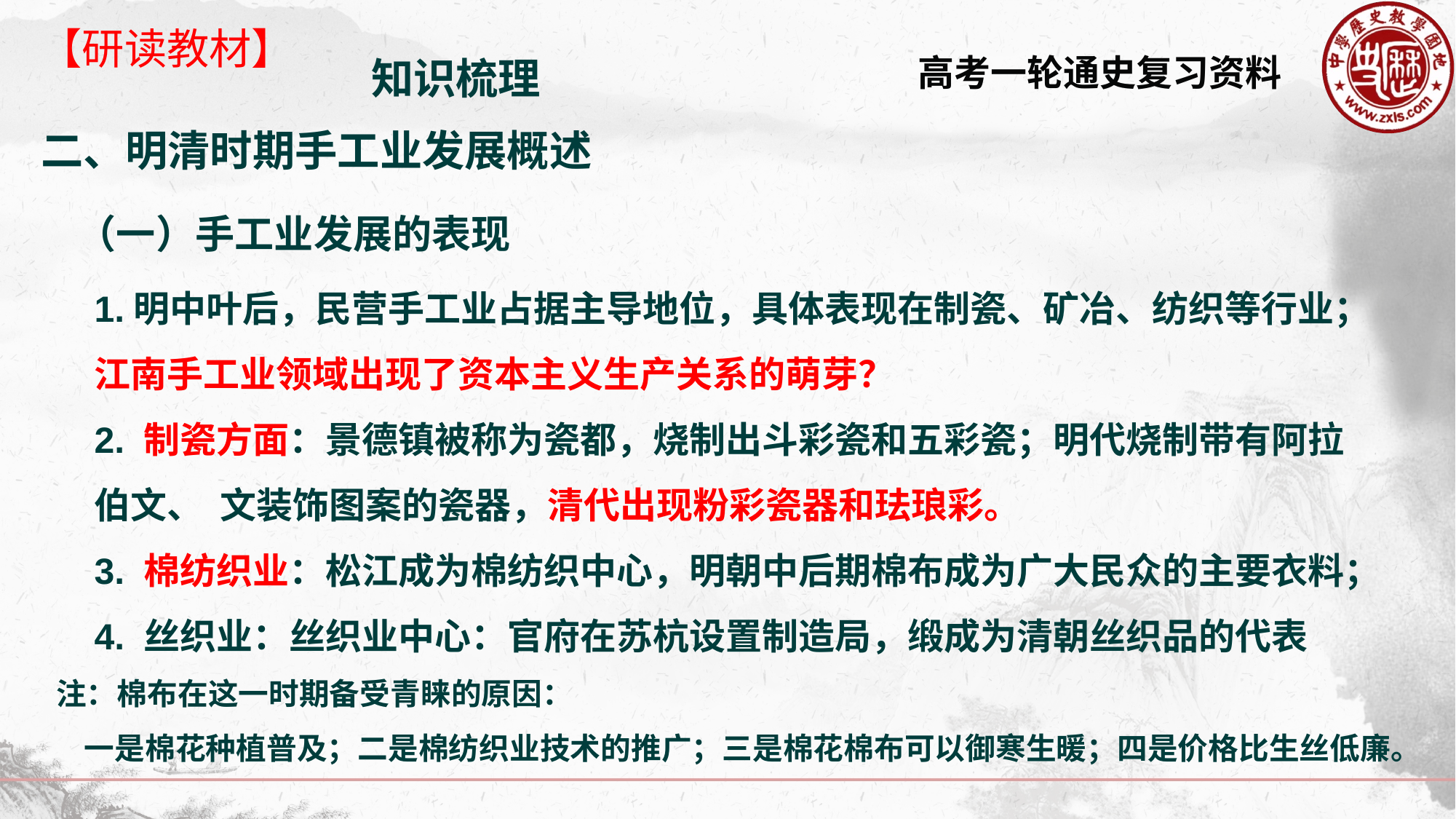

【研读教材】
知识梳理
二、明清时期手工业发展概述
（一）手工业发展的表现
1.明中叶后，民营手工业占据主导地位，具体表现在制瓷、矿冶、纺织等行业；江南手工业领域出现了资本主义生产关系的萌芽？
2. 制瓷方面：景德镇被称为瓷都，烧制出斗彩瓷和五彩瓷；明代烧制带有阿拉伯文、  文装饰图案的瓷器，清代出现粉彩瓷器和珐琅彩。
3. 棉纺织业：松江成为棉纺织中心，明朝中后期棉布成为广大民众的主要衣料；
4. 丝织业：丝织业中心：官府在苏杭设置制造局，缎成为清朝丝织品的代表
注：棉布在这一时期备受青睐的原因：
   一是棉花种植普及；二是棉纺织业技术的推广；三是棉花棉布可以御寒生暖；四是价格比生丝低廉。